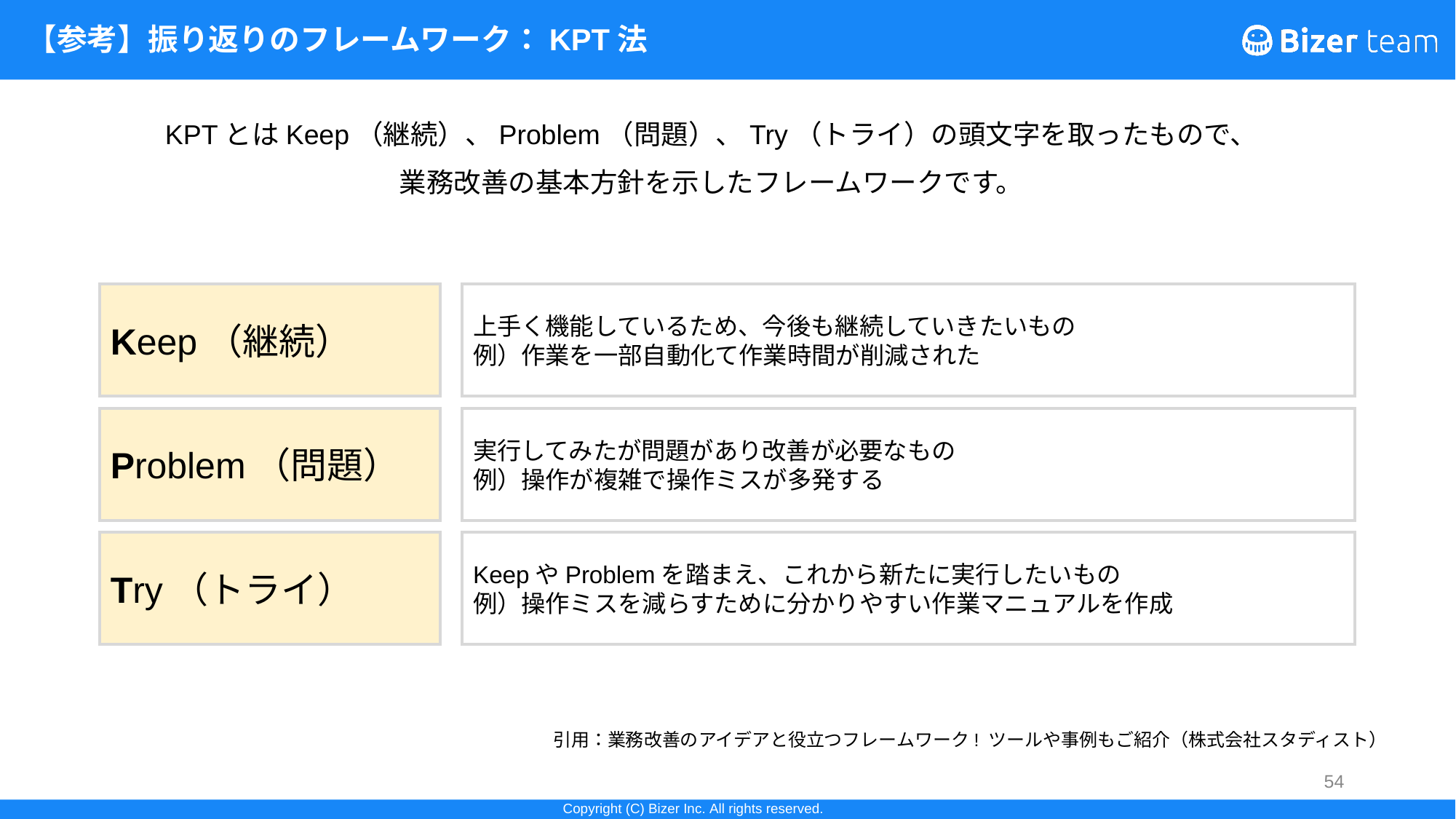

# 【参考】振り返りのフレームワーク：KPT法
KPTとはKeep（継続）、Problem（問題）、Try（トライ）の頭文字を取ったもので、
業務改善の基本方針を示したフレームワークです。

Keep（継続）
上手く機能しているため、今後も継続していきたいもの
例）作業を一部自動化て作業時間が削減された
Problem（問題）
実行してみたが問題があり改善が必要なもの
例）操作が複雑で操作ミスが多発する
Try（トライ）
KeepやProblemを踏まえ、これから新たに実行したいもの
例）操作ミスを減らすために分かりやすい作業マニュアルを作成
引用：業務改善のアイデアと役立つフレームワーク! ツールや事例もご紹介（株式会社スタディスト）
54
54